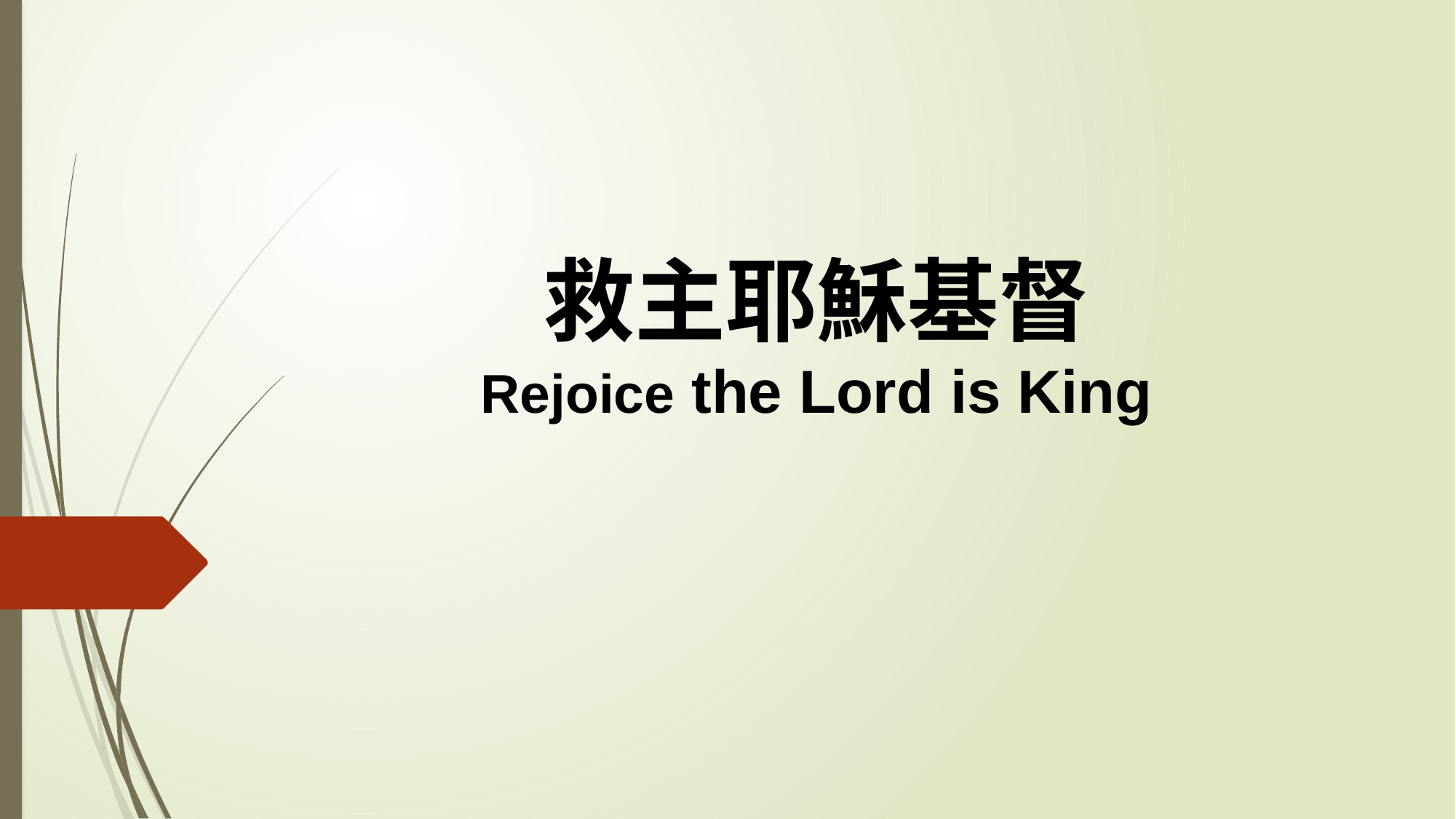

# 救主耶穌基督 Rejoice the Lord is King